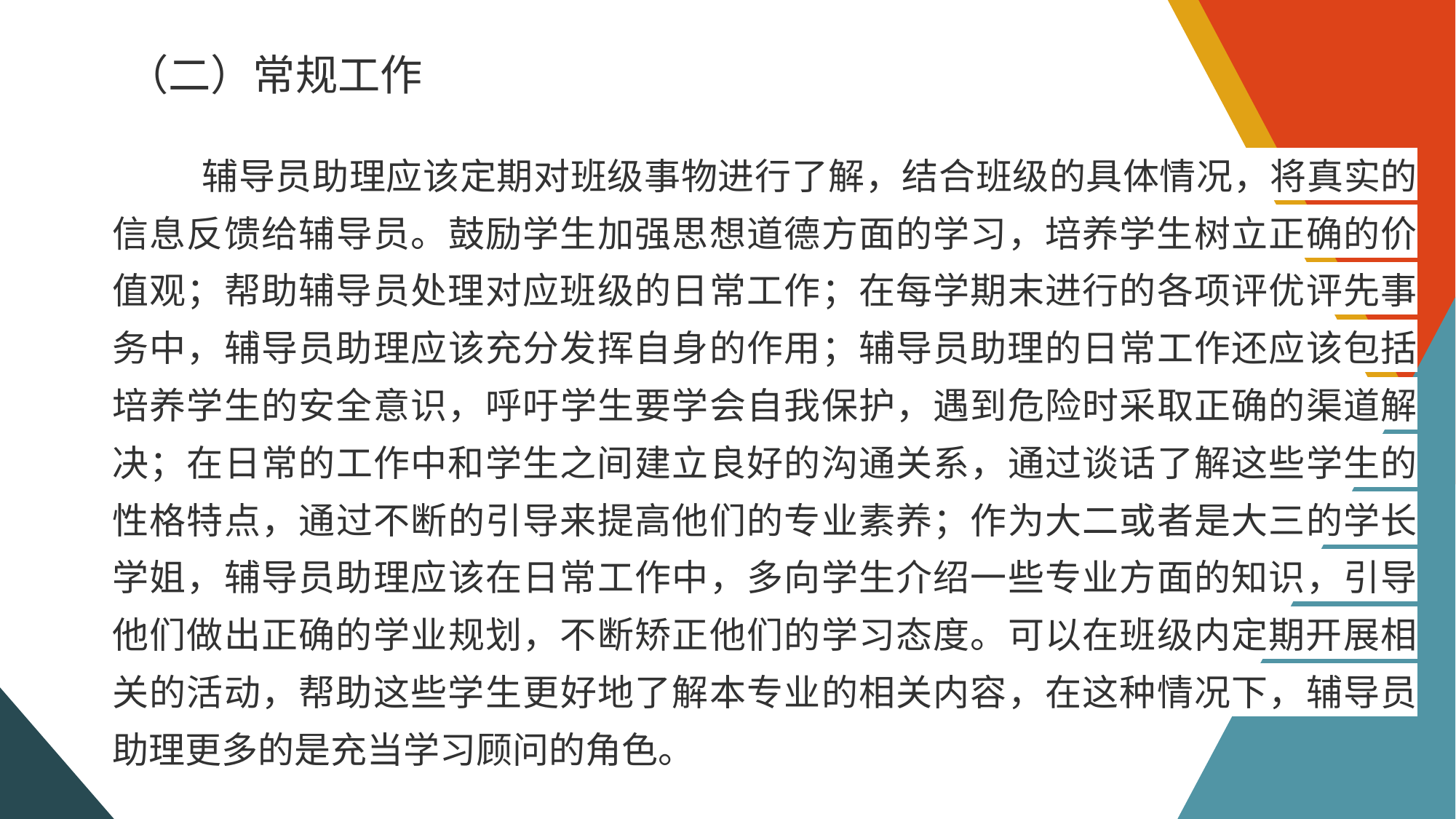

（二）常规工作
   辅导员助理应该定期对班级事物进行了解，结合班级的具体情况，将真实的信息反馈给辅导员。鼓励学生加强思想道德方面的学习，培养学生树立正确的价值观；帮助辅导员处理对应班级的日常工作；在每学期末进行的各项评优评先事务中，辅导员助理应该充分发挥自身的作用；辅导员助理的日常工作还应该包括培养学生的安全意识，呼吁学生要学会自我保护，遇到危险时采取正确的渠道解决；在日常的工作中和学生之间建立良好的沟通关系，通过谈话了解这些学生的性格特点，通过不断的引导来提高他们的专业素养；作为大二或者是大三的学长学姐，辅导员助理应该在日常工作中，多向学生介绍一些专业方面的知识，引导他们做出正确的学业规划，不断矫正他们的学习态度。可以在班级内定期开展相关的活动，帮助这些学生更好地了解本专业的相关内容，在这种情况下，辅导员助理更多的是充当学习顾问的角色。